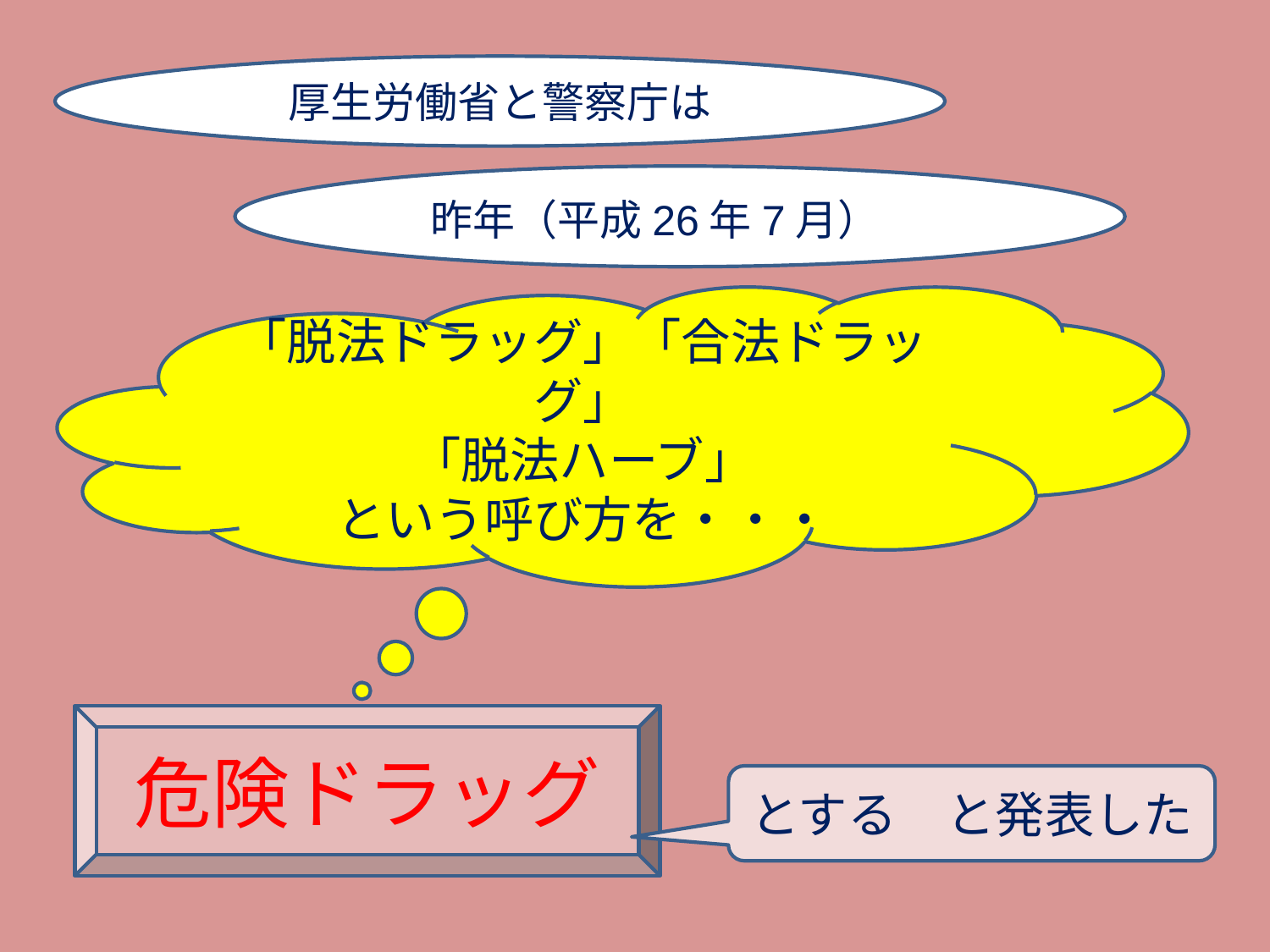

厚生労働省と警察庁は
昨年（平成26年7月）
「脱法ドラッグ」「合法ドラッグ」
「脱法ハーブ」
という呼び方を・・・
危険ドラッグ
とする　と発表した